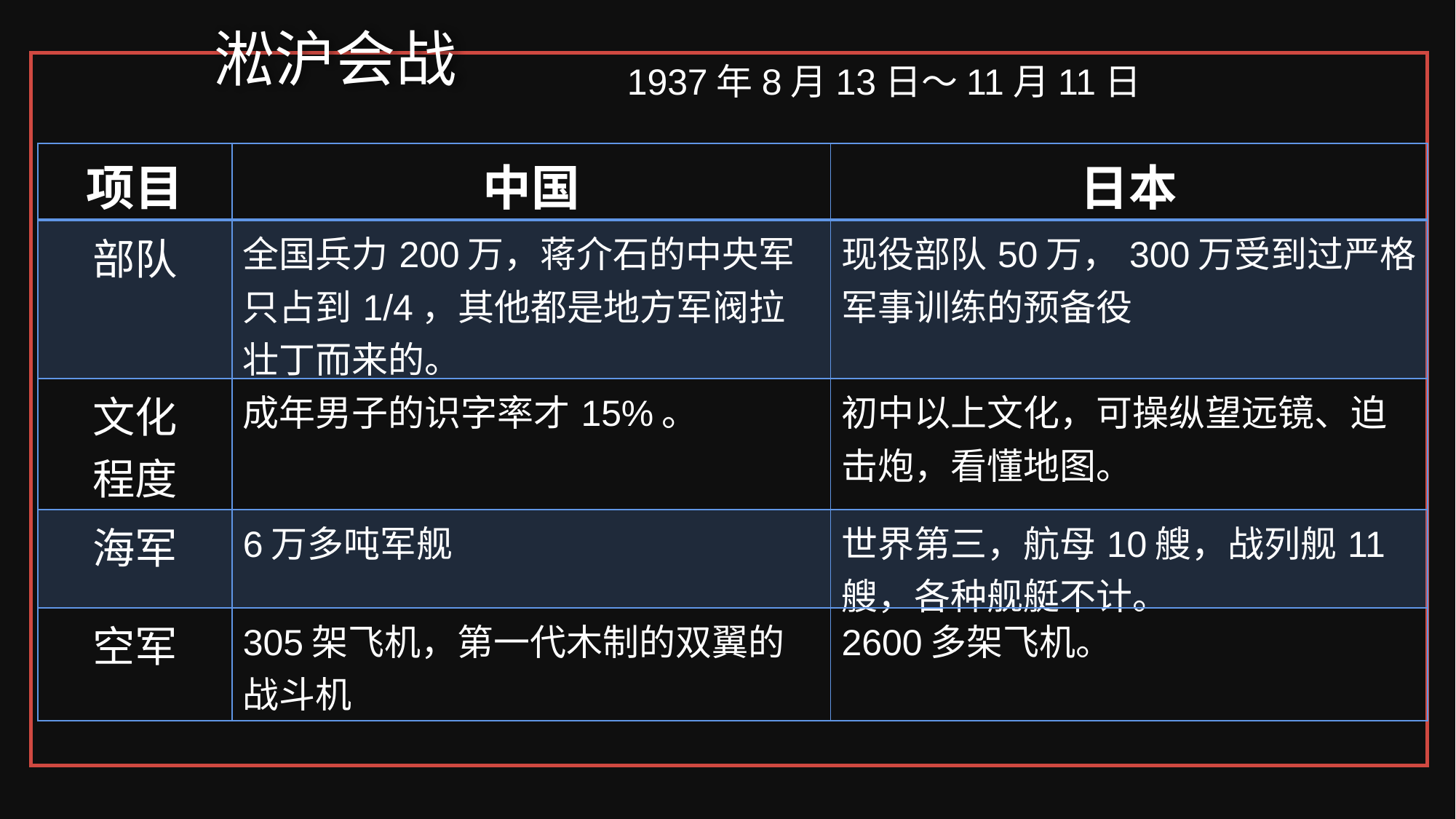

淞沪会战

1937年8月13日～11月11日
| 项目 | 中国 | 日本 |
| --- | --- | --- |
| 部队 | 全国兵力200万，蒋介石的中央军只占到1/4，其他都是地方军阀拉壮丁而来的。 | 现役部队50万，300万受到过严格军事训练的预备役 |
| 文化 程度 | 成年男子的识字率才15%。 | 初中以上文化，可操纵望远镜、迫击炮，看懂地图。 |
| 海军 | 6万多吨军舰 | 世界第三，航母10艘，战列舰11艘，各种舰艇不计。 |
| 空军 | 305架飞机，第一代木制的双翼的战斗机 | 2600多架飞机。 |